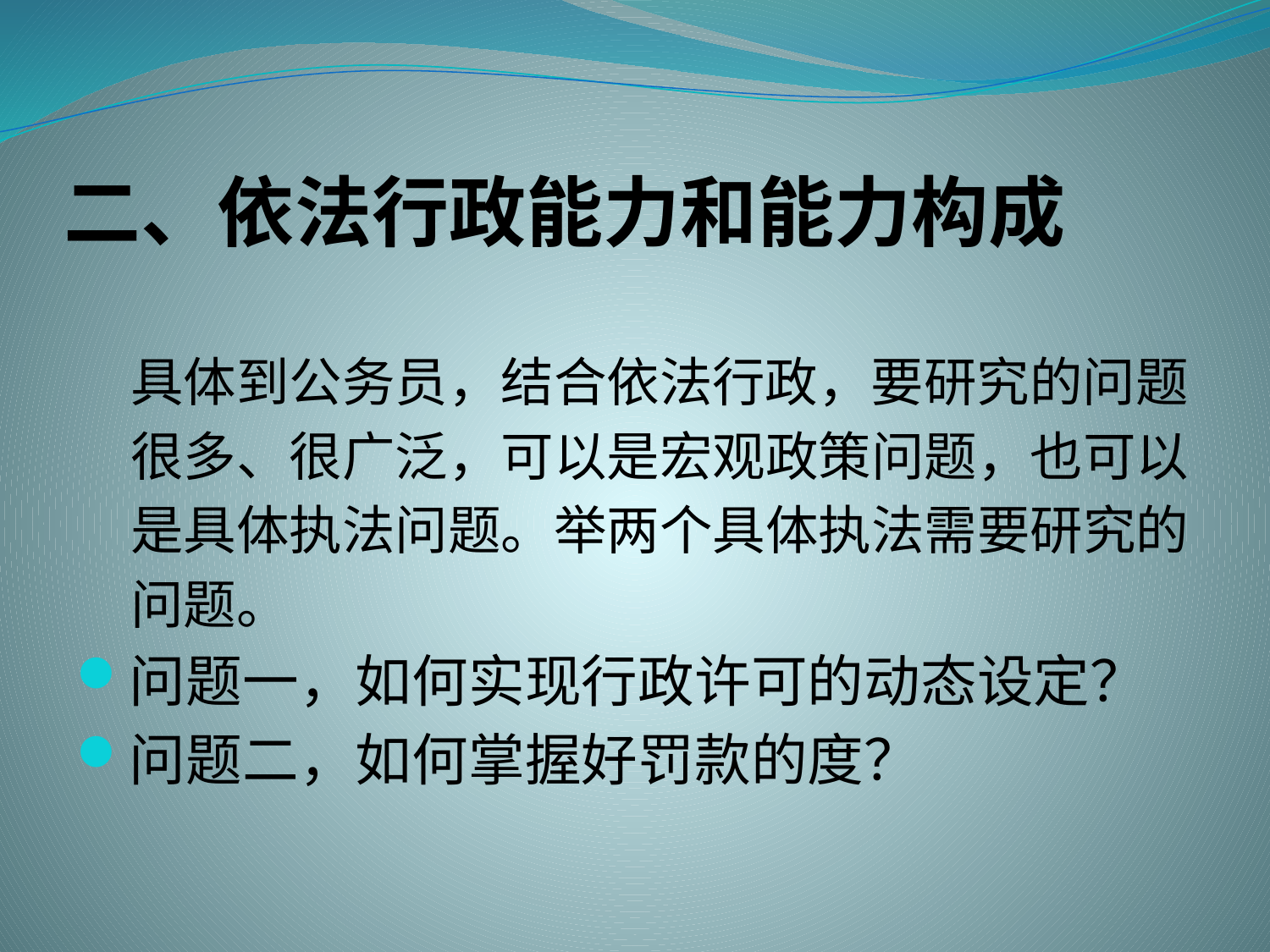

# 二、依法行政能力和能力构成

具体到公务员，结合依法行政，要研究的问题
很多、很广泛，可以是宏观政策问题，也可以
是具体执法问题。举两个具体执法需要研究的
问题。
问题一，如何实现行政许可的动态设定？
问题二，如何掌握好罚款的度？